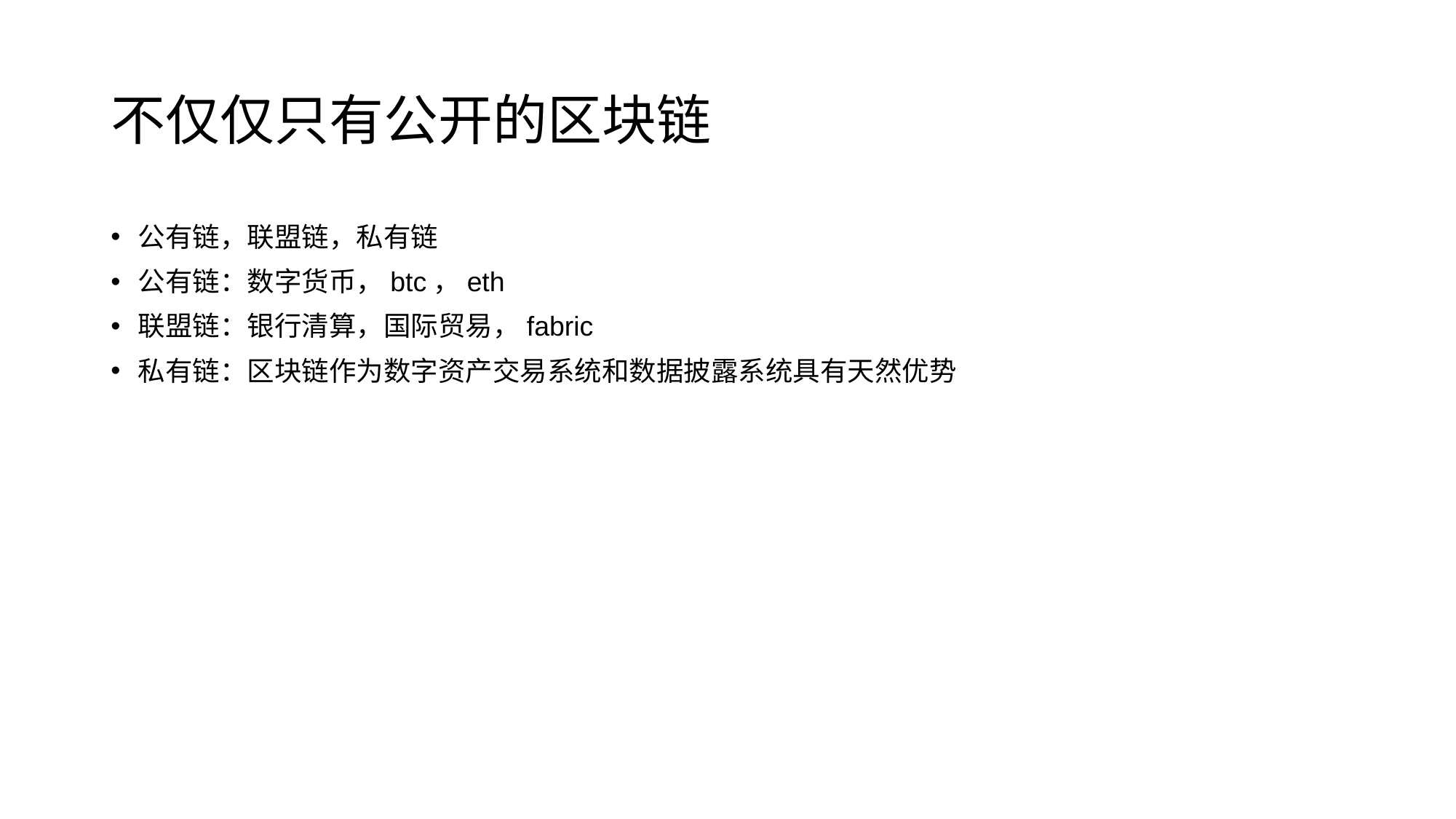

# 不仅仅只有公开的区块链
公有链，联盟链，私有链
公有链：数字货币，btc，eth
联盟链：银行清算，国际贸易，fabric
私有链：区块链作为数字资产交易系统和数据披露系统具有天然优势